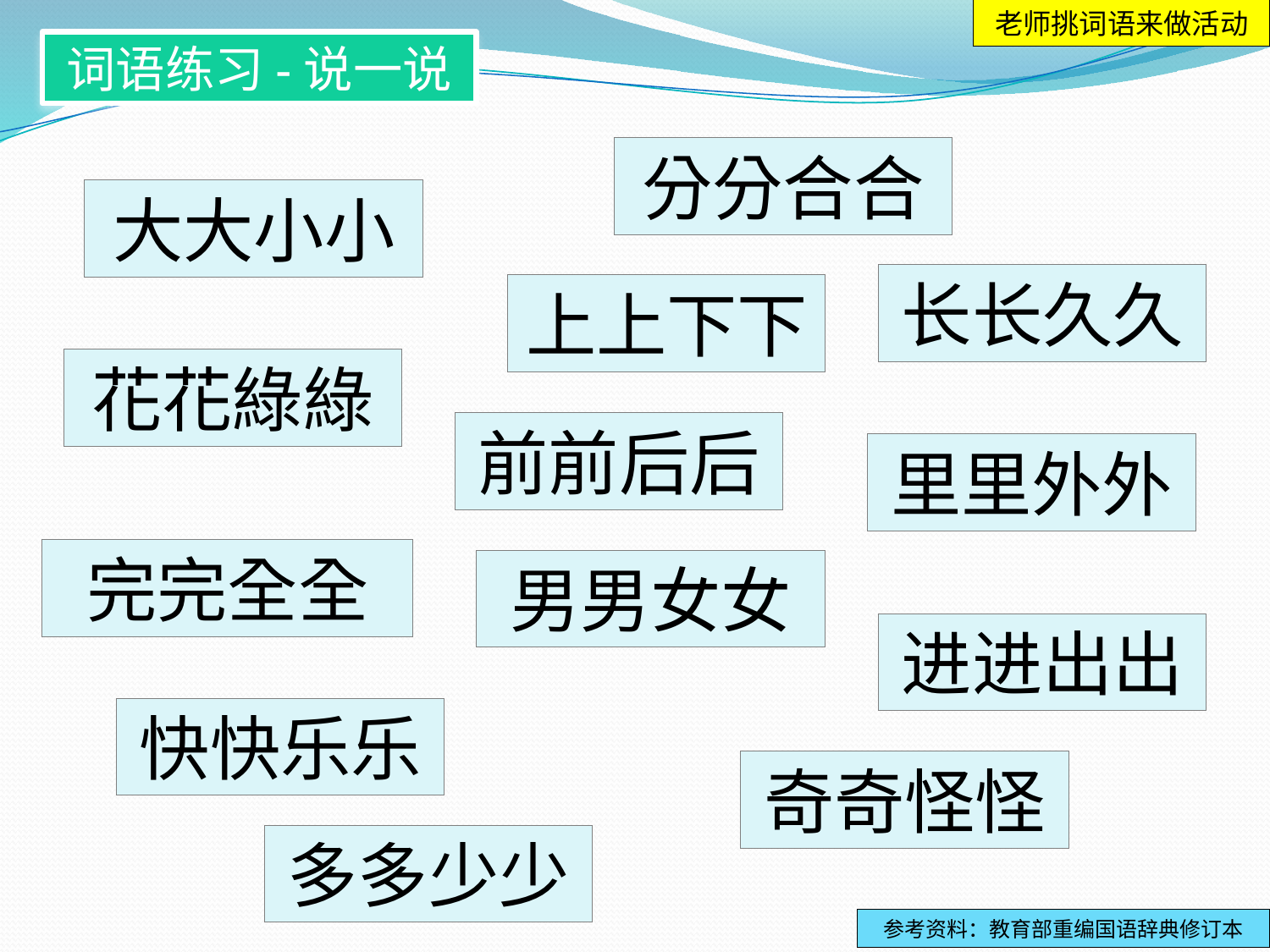

老师挑词语来做活动
词语练习-说一说
分分合合
大大小小
长长久久
上上下下
花花綠綠
前前后后
里里外外
完完全全
男男女女
进进出出
快快乐乐
奇奇怪怪
多多少少
参考资料：教育部重编国语辞典修订本